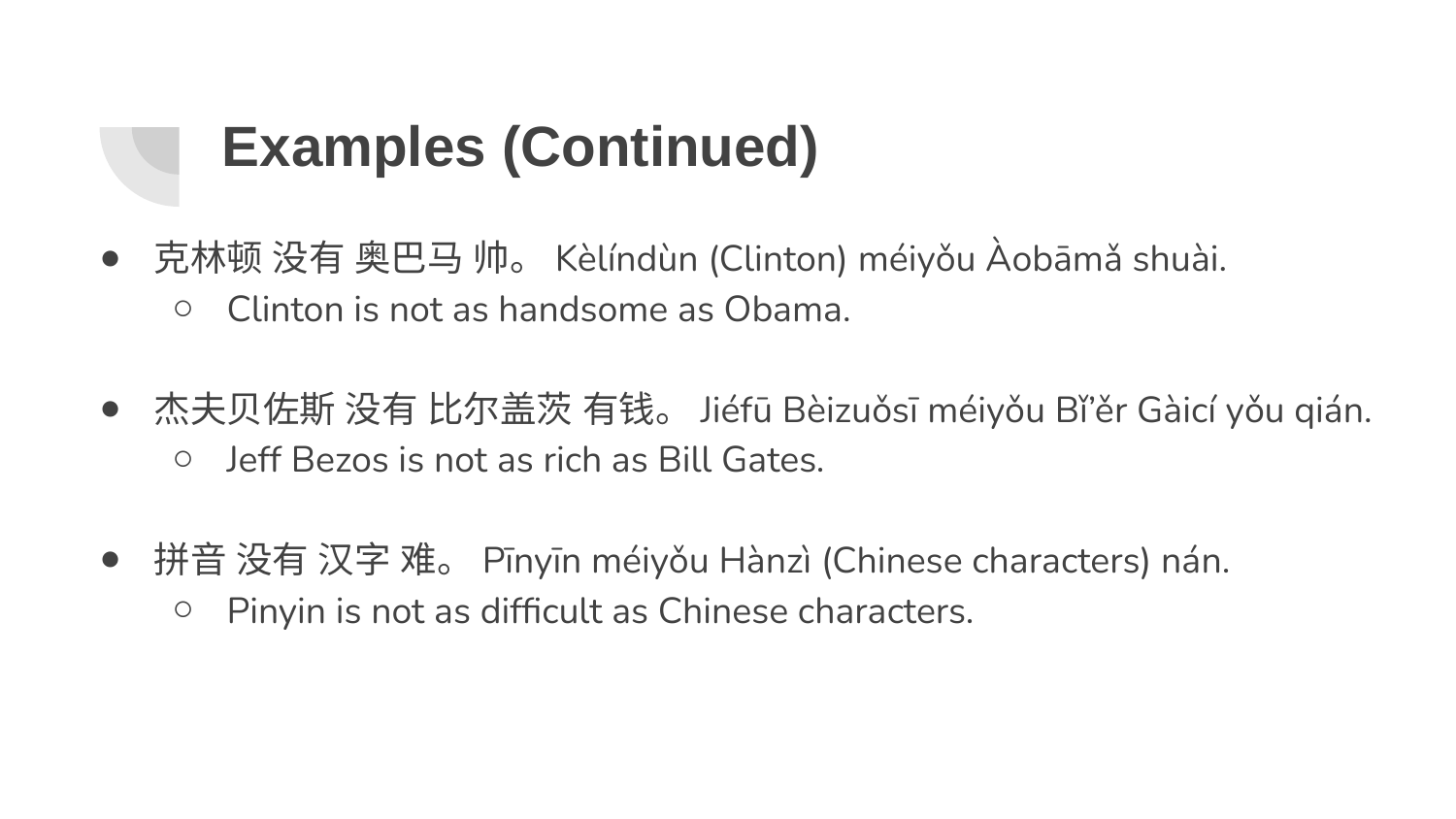

# Examples (Continued)
克林顿 没有 奥巴马 帅。Kèlíndùn (Clinton) méiyǒu Àobāmǎ shuài.
Clinton is not as handsome as Obama.
杰夫贝佐斯 没有 比尔盖茨 有钱。Jiéfū Bèizuǒsī méiyǒu Bǐ’ěr Gàicí yǒu qián.
Jeff Bezos is not as rich as Bill Gates.
拼音 没有 汉字 难。Pīnyīn méiyǒu Hànzì (Chinese characters) nán.
Pinyin is not as difficult as Chinese characters.